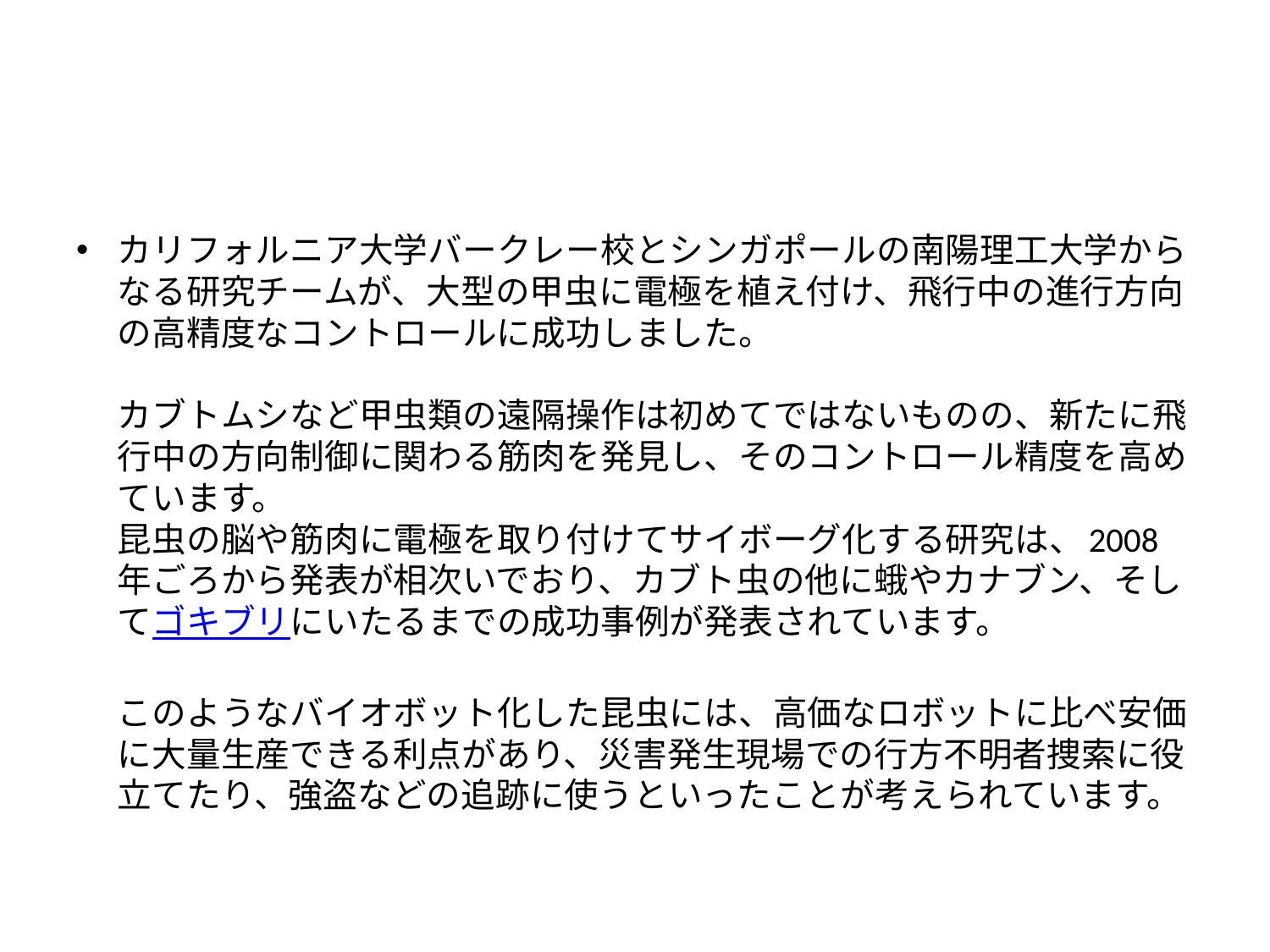

#
カリフォルニア大学バークレー校とシンガポールの南陽理工大学からなる研究チームが、大型の甲虫に電極を植え付け、飛行中の進行方向の高精度なコントロールに成功しました。
カブトムシなど甲虫類の遠隔操作は初めてではないものの、新たに飛行中の方向制御に関わる筋肉を発見し、そのコントロール精度を高めています。 
昆虫の脳や筋肉に電極を取り付けてサイボーグ化する研究は、2008年ごろから発表が相次いでおり、カブト虫の他に蛾やカナブン、そしてゴキブリにいたるまでの成功事例が発表されています。
このようなバイオボット化した昆虫には、高価なロボットに比べ安価に大量生産できる利点があり、災害発生現場での行方不明者捜索に役立てたり、強盗などの追跡に使うといったことが考えられています。